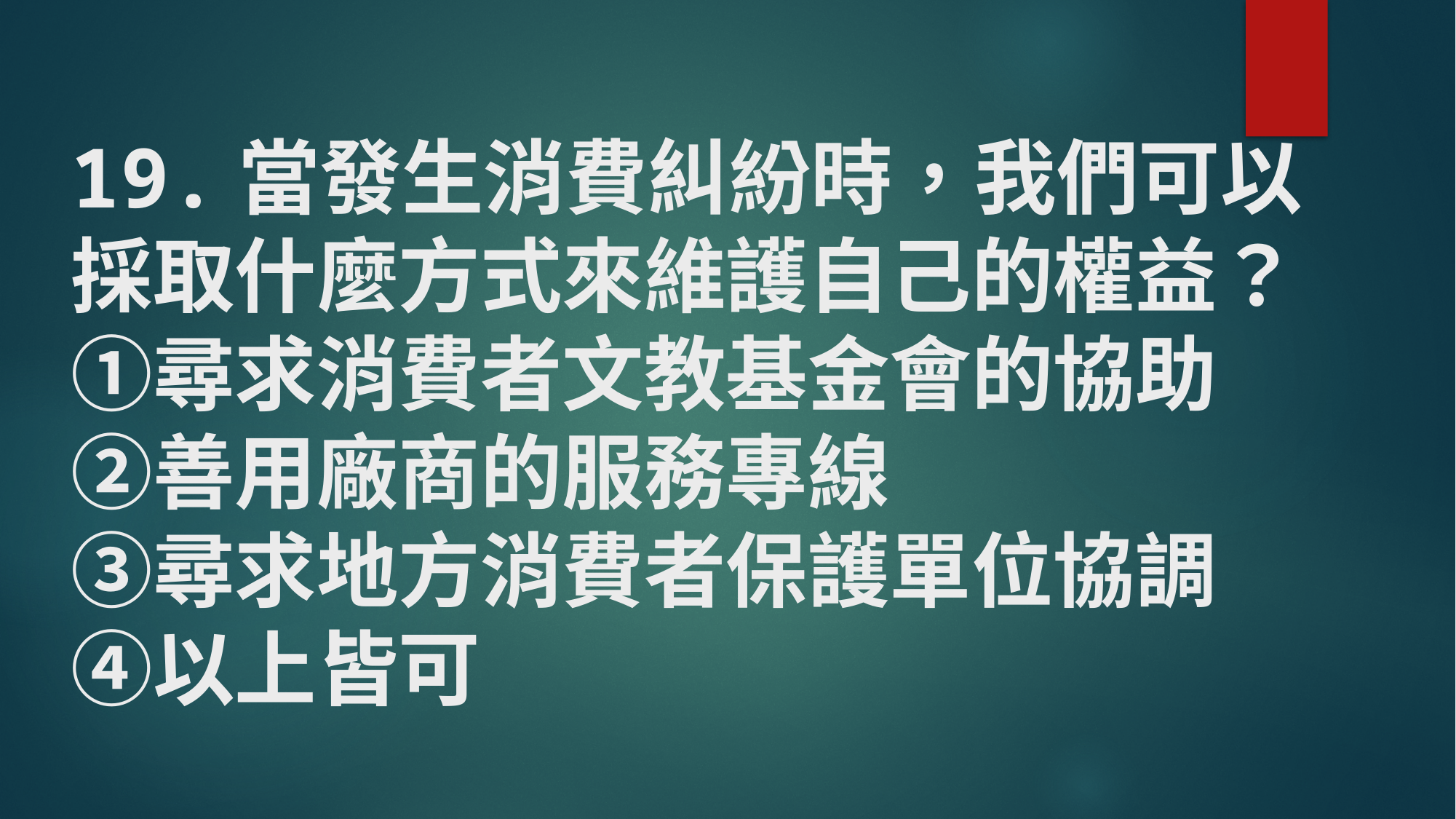

# 19.當發生消費糾紛時，我們可以採取什麼方式來維護自己的權益？ ①尋求消費者文教基金會的協助 ②善用廠商的服務專線 ③尋求地方消費者保護單位協調 ④以上皆可